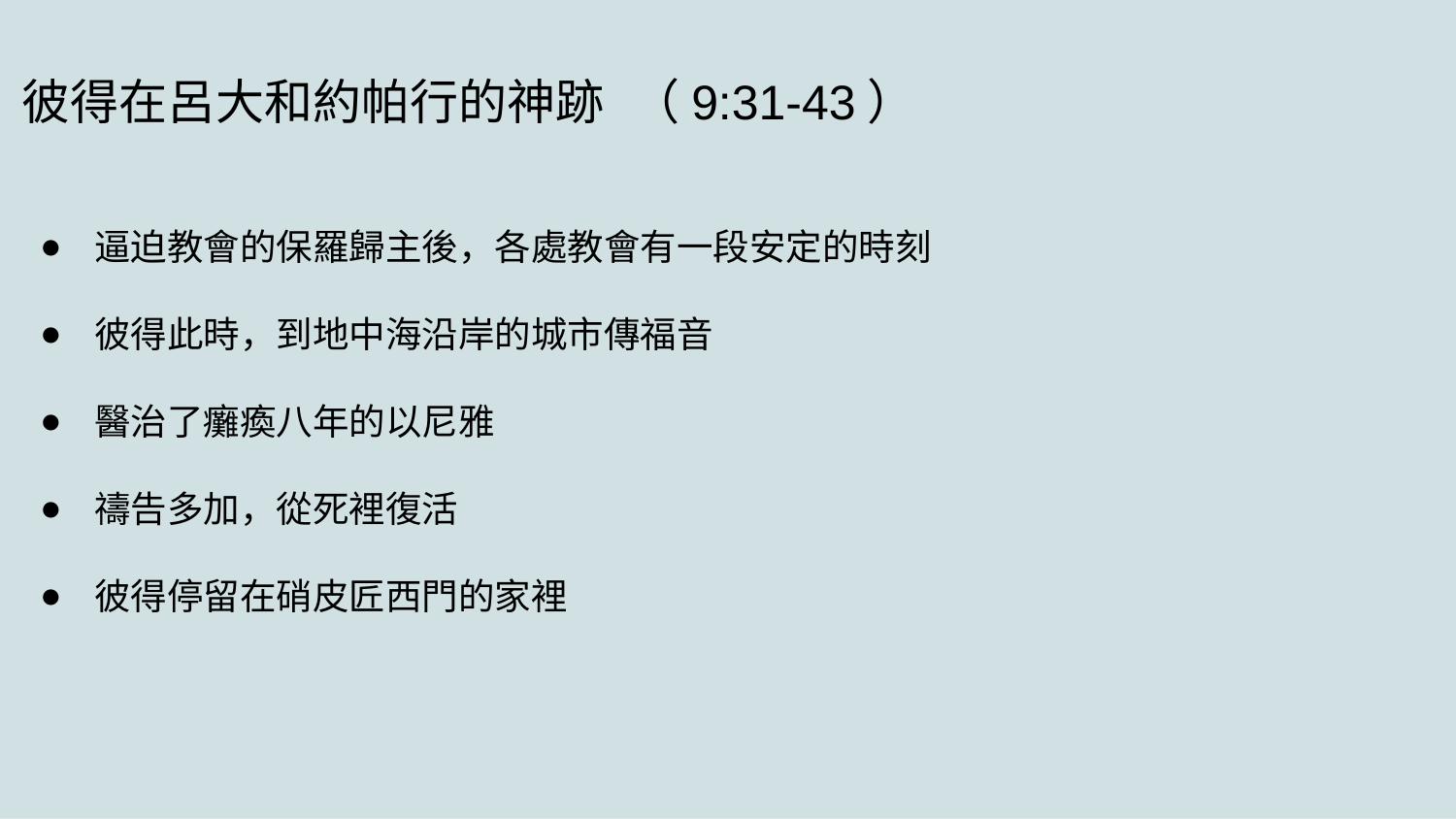

彼得在呂大和約帕行的神跡  （9:31-43）

逼迫教會的保羅歸主後，各處教會有一段安定的時刻

彼得此時，到地中海沿岸的城市傳福音

醫治了癱瘓八年的以尼雅

禱告多加，從死裡復活

彼得停留在硝皮匠西門的家裡